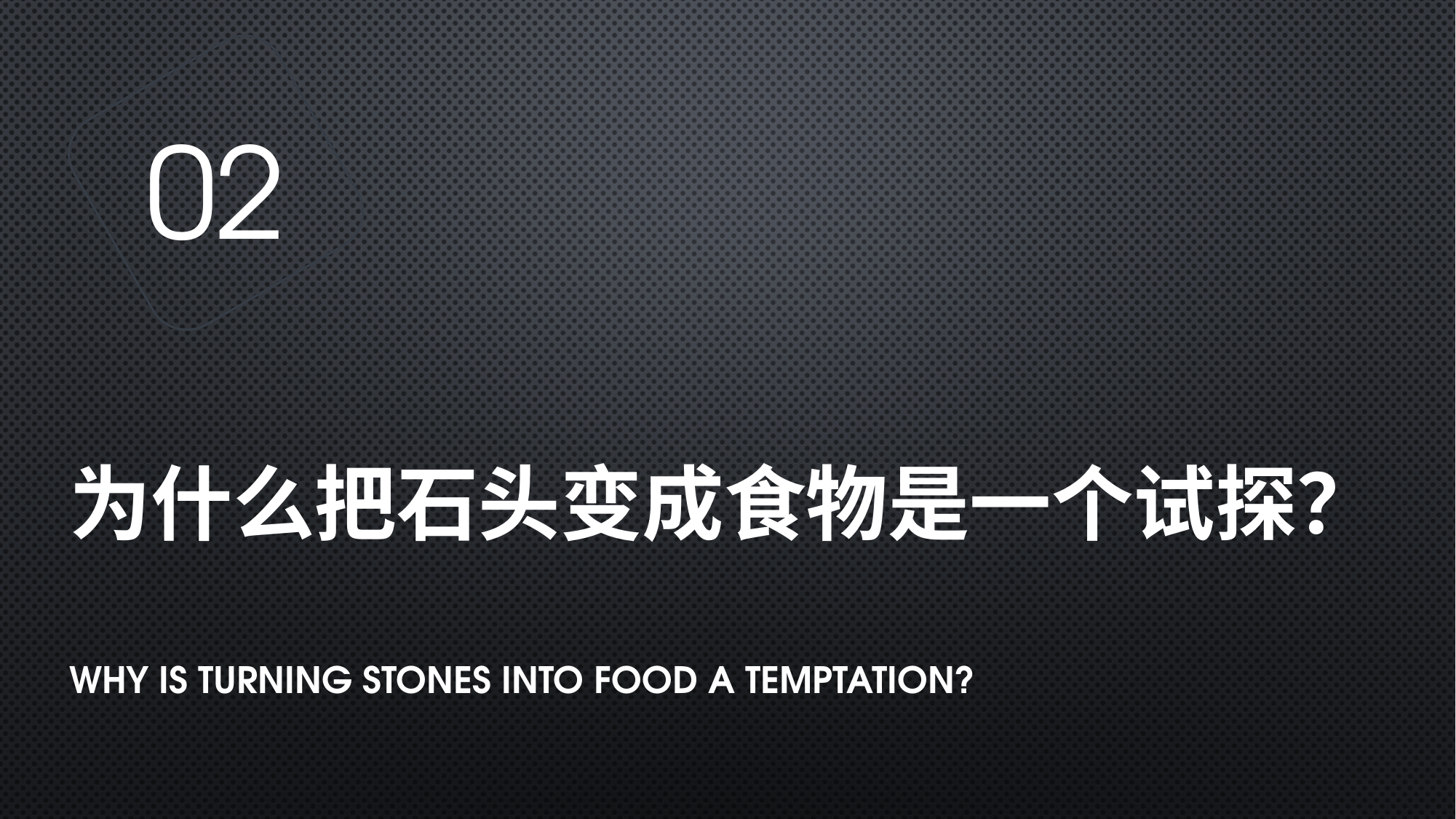

02
# 为什么把石头变成食物是一个试探？
Why is turning stones into food a temptation?